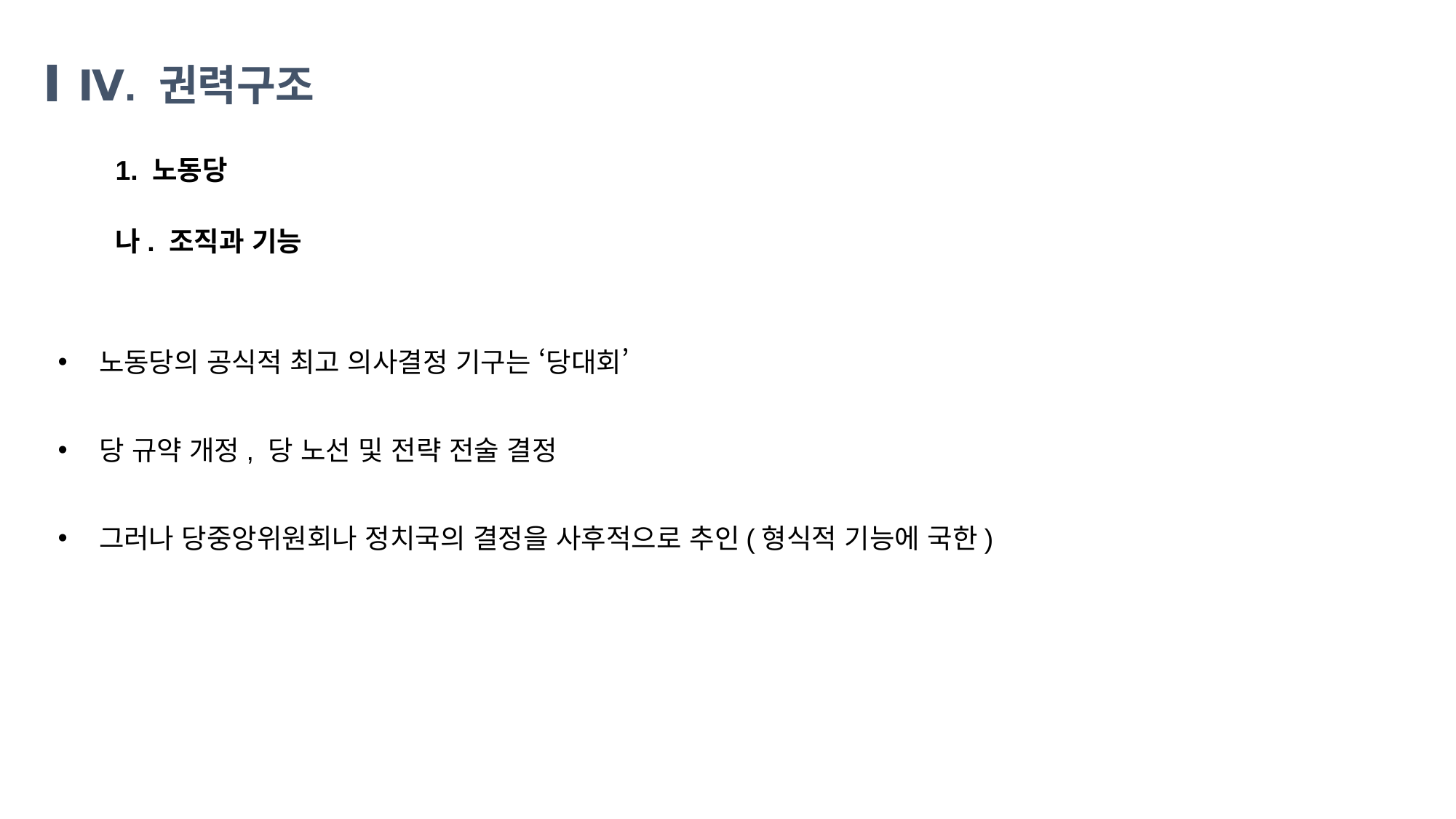

Ⅳ. 권력구조

1. 노동당
나. 조직과 기능
노동당의 공식적 최고 의사결정 기구는 ‘당대회’
당 규약 개정, 당 노선 및 전략 전술 결정
그러나 당중앙위원회나 정치국의 결정을 사후적으로 추인(형식적 기능에 국한)